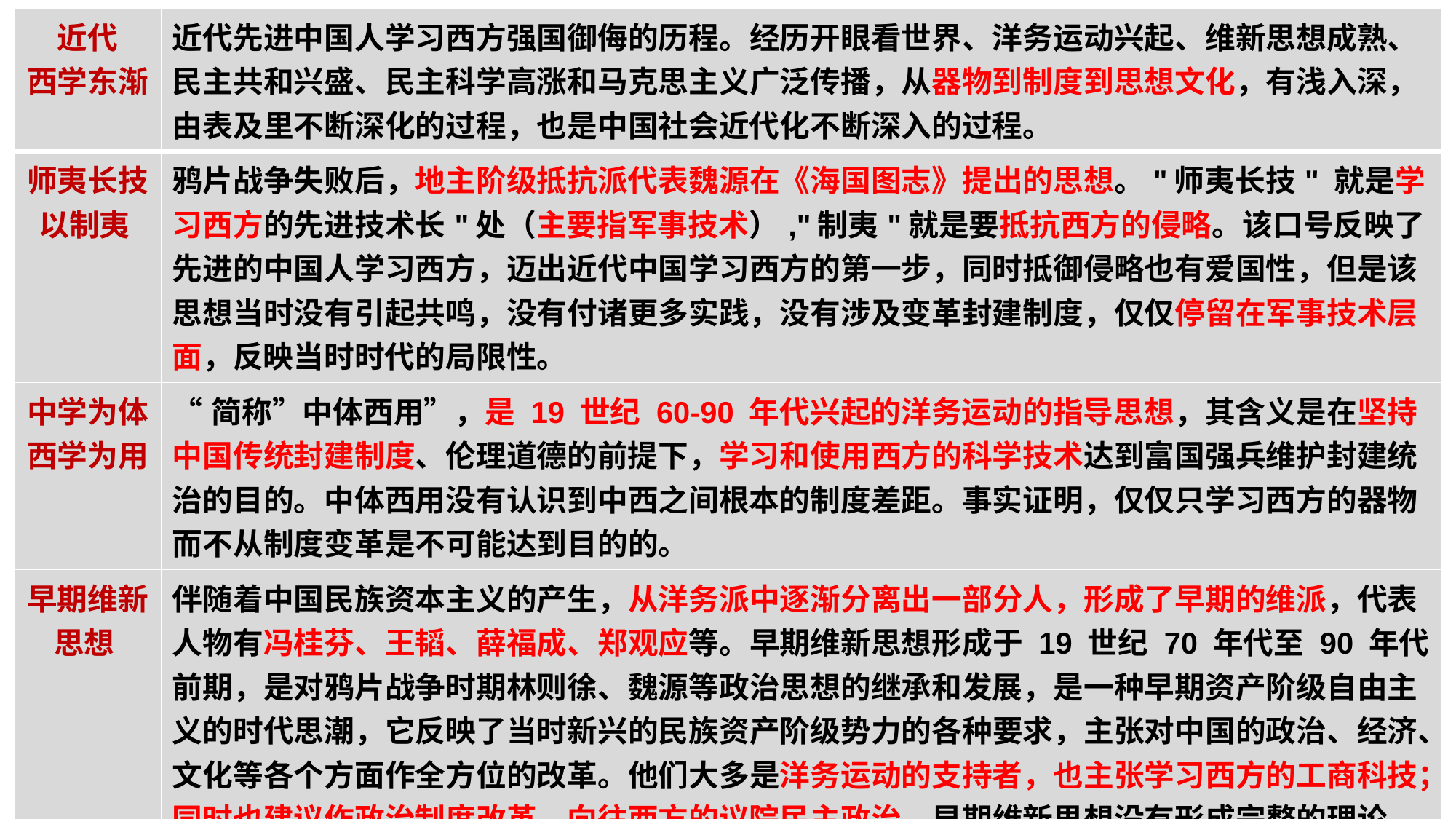

| 近代 西学东渐 | 近代先进中国人学习西方强国御侮的历程。经历开眼看世界、洋务运动兴起、维新思想成熟、民主共和兴盛、民主科学高涨和马克思主义广泛传播，从器物到制度到思想文化，有浅入深，由表及里不断深化的过程，也是中国社会近代化不断深入的过程。 |
| --- | --- |
| 师夷长技以制夷 | 鸦片战争失败后，地主阶级抵抗派代表魏源在《海国图志》提出的思想。"师夷长技" 就是学习西方的先进技术长"处（主要指军事技术）,"制夷"就是要抵抗西方的侵略。该口号反映了先进的中国人学习西方，迈出近代中国学习西方的第一步，同时抵御侵略也有爱国性，但是该思想当时没有引起共鸣，没有付诸更多实践，没有涉及变革封建制度，仅仅停留在军事技术层面，反映当时时代的局限性。 |
| 中学为体西学为用 | “简称”中体西用”，是 19 世纪 60-90 年代兴起的洋务运动的指导思想，其含义是在坚持中国传统封建制度、伦理道德的前提下，学习和使用西方的科学技术达到富国强兵维护封建统治的目的。中体西用没有认识到中西之间根本的制度差距。事实证明，仅仅只学习西方的器物而不从制度变革是不可能达到目的的。 |
| 早期维新思想 | 伴随着中国民族资本主义的产生，从洋务派中逐渐分离出一部分人，形成了早期的维派，代表人物有冯桂芬、王韬、薛福成、郑观应等。早期维新思想形成于 19 世纪 70 年代至 90 年代前期，是对鸦片战争时期林则徐、魏源等政治思想的继承和发展，是一种早期资产阶级自由主义的时代思潮，它反映了当时新兴的民族资产阶级势力的各种要求，主张对中国的政治、经济、文化等各个方面作全方位的改革。他们大多是洋务运动的支持者，也主张学习西方的工商科技；同时也建议作政治制度改革，向往西方的议院民主政治。早期维新思想没有形成完整的理论，也没付诸行动，但为戊戌变法奠定了思想基础。 |